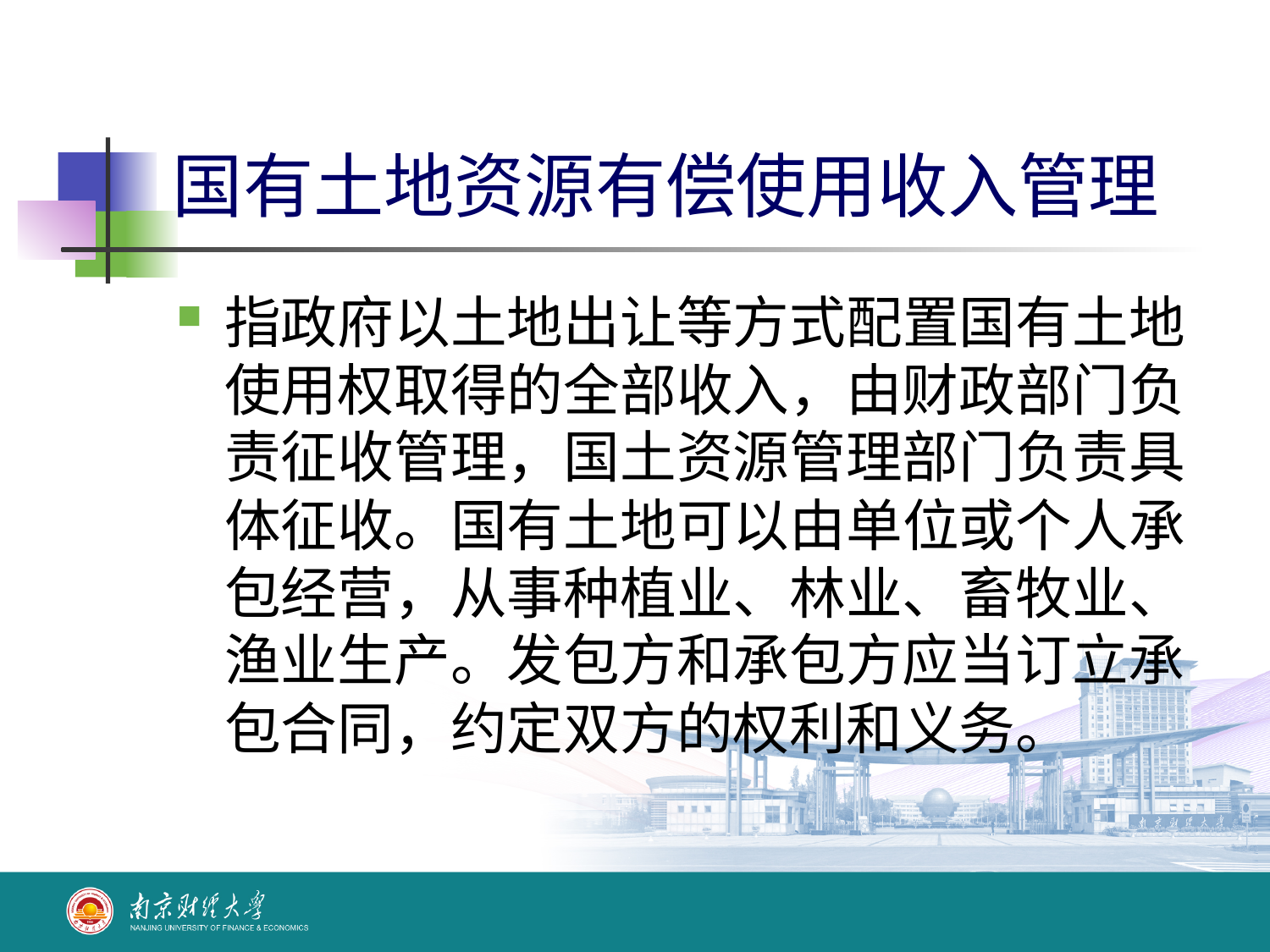

# 国有土地资源有偿使用收入管理
指政府以土地出让等方式配置国有土地使用权取得的全部收入，由财政部门负责征收管理，国土资源管理部门负责具体征收。国有土地可以由单位或个人承包经营，从事种植业、林业、畜牧业、渔业生产。发包方和承包方应当订立承包合同，约定双方的权利和义务。